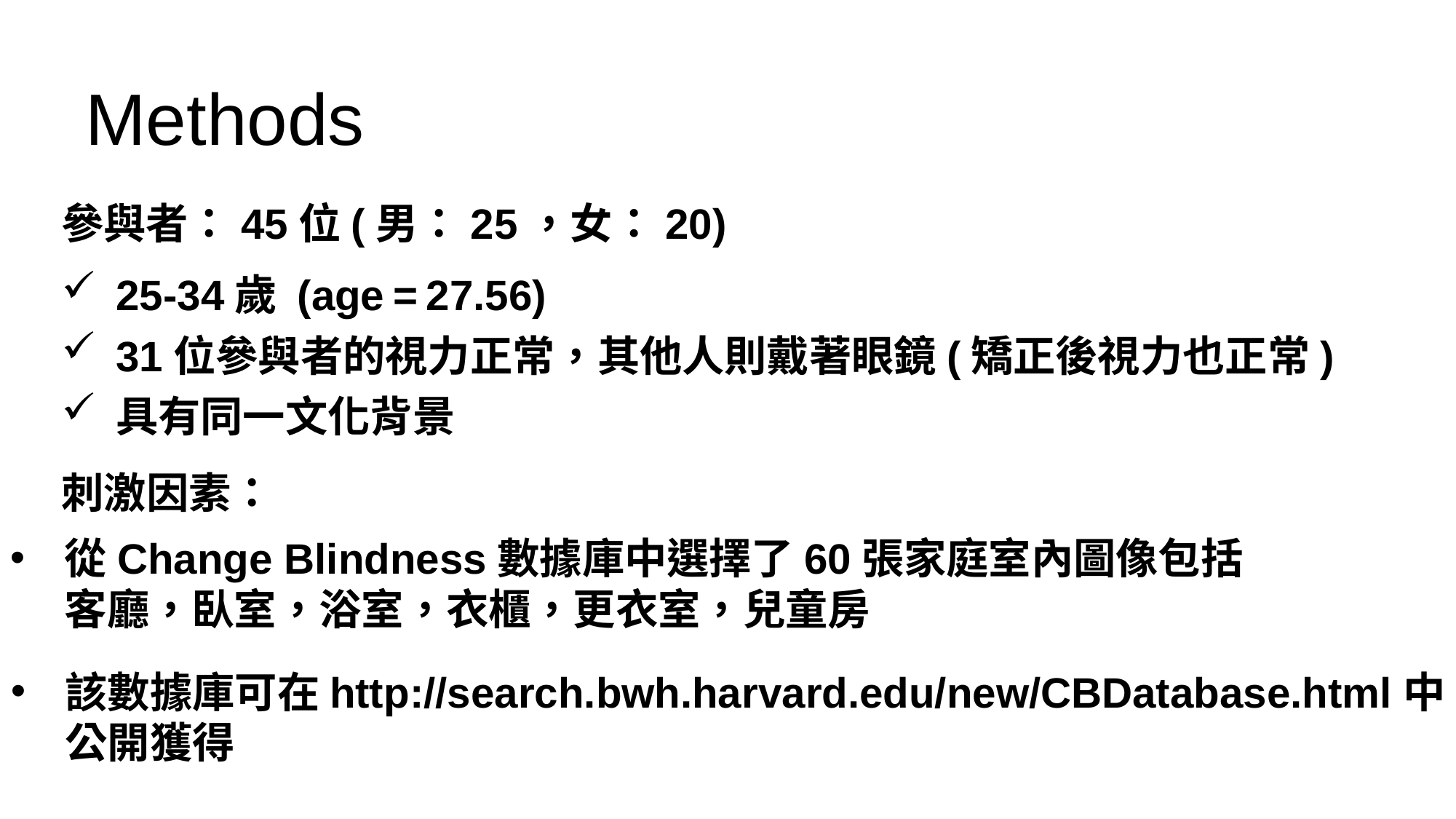

Methods
參與者：45位(男：25，女：20)
25-34歲 (age = 27.56)
31位參與者的視力正常，其他人則戴著眼鏡(矯正後視力也正常)
具有同一文化背景
刺激因素：
從Change Blindness數據庫中選擇了60張家庭室內圖像包括客廳，臥室，浴室，衣櫃，更衣室，兒童房
該數據庫可在http://search.bwh.harvard.edu/new/CBDatabase.html中公開獲得